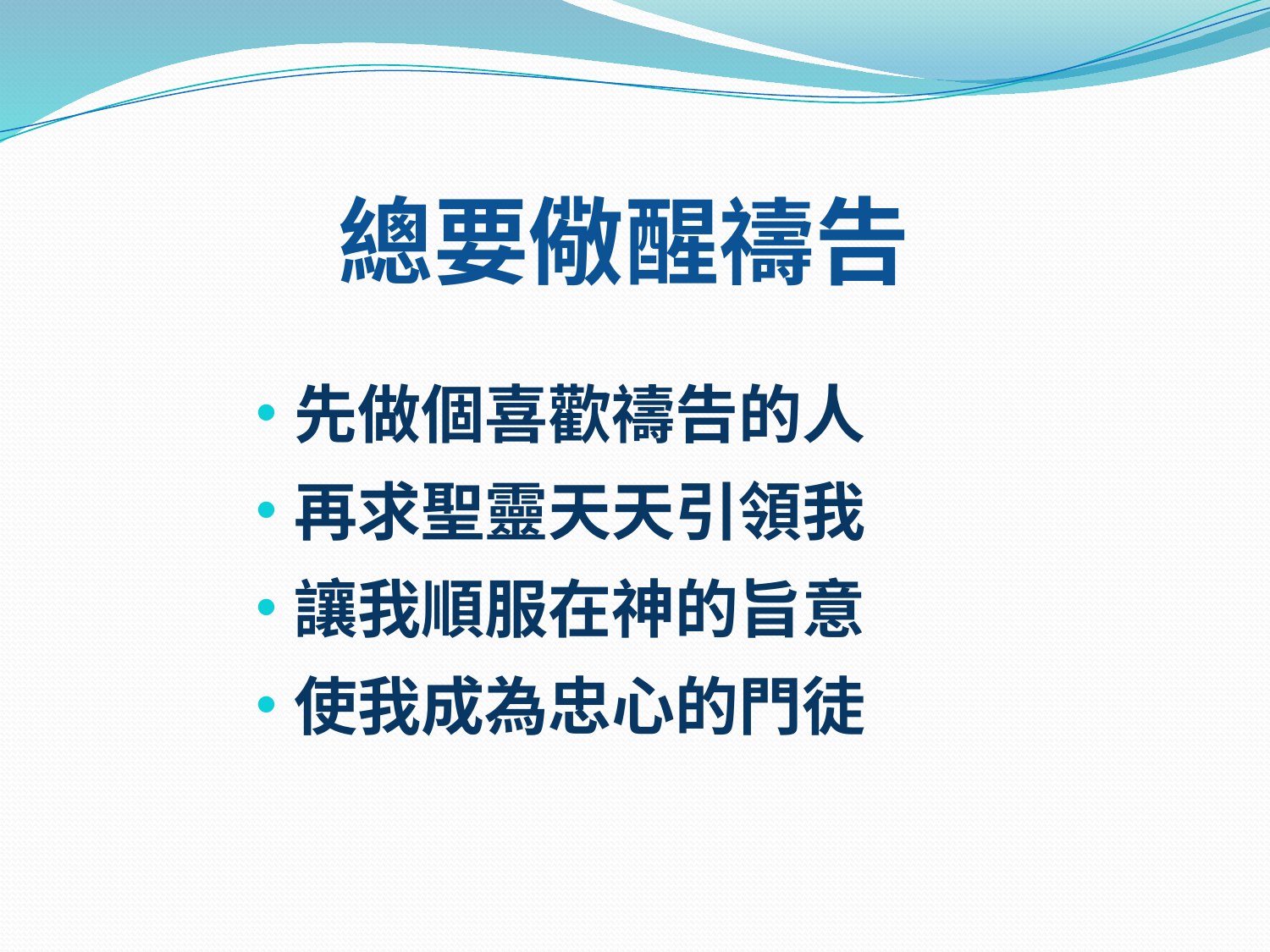

# 總要儆醒禱告
先做個喜歡禱告的人
再求聖靈天天引領我
讓我順服在神的旨意
使我成為忠心的門徒